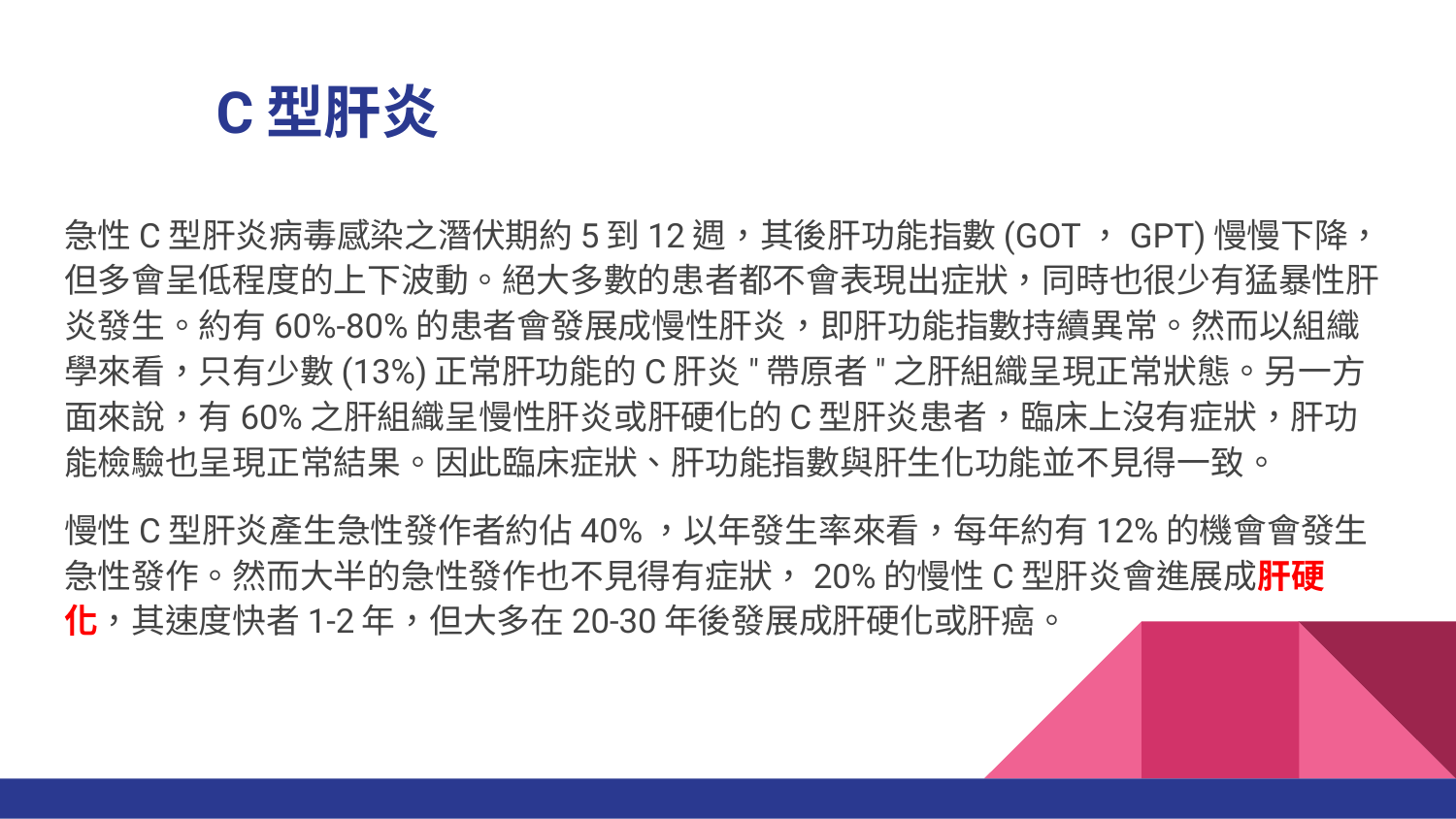

# C型肝炎
急性C型肝炎病毒感染之潛伏期約5到12週，其後肝功能指數(GOT，GPT)慢慢下降，但多會呈低程度的上下波動。絕大多數的患者都不會表現出症狀，同時也很少有猛暴性肝炎發生。約有60%-80%的患者會發展成慢性肝炎，即肝功能指數持續異常。然而以組織學來看，只有少數(13%)正常肝功能的C肝炎"帶原者"之肝組織呈現正常狀態。另一方面來說，有60%之肝組織呈慢性肝炎或肝硬化的C型肝炎患者，臨床上沒有症狀，肝功能檢驗也呈現正常結果。因此臨床症狀、肝功能指數與肝生化功能並不見得一致。
慢性C型肝炎產生急性發作者約佔40%，以年發生率來看，每年約有12%的機會會發生急性發作。然而大半的急性發作也不見得有症狀，20%的慢性C型肝炎會進展成肝硬化，其速度快者1-2年，但大多在20-30年後發展成肝硬化或肝癌。